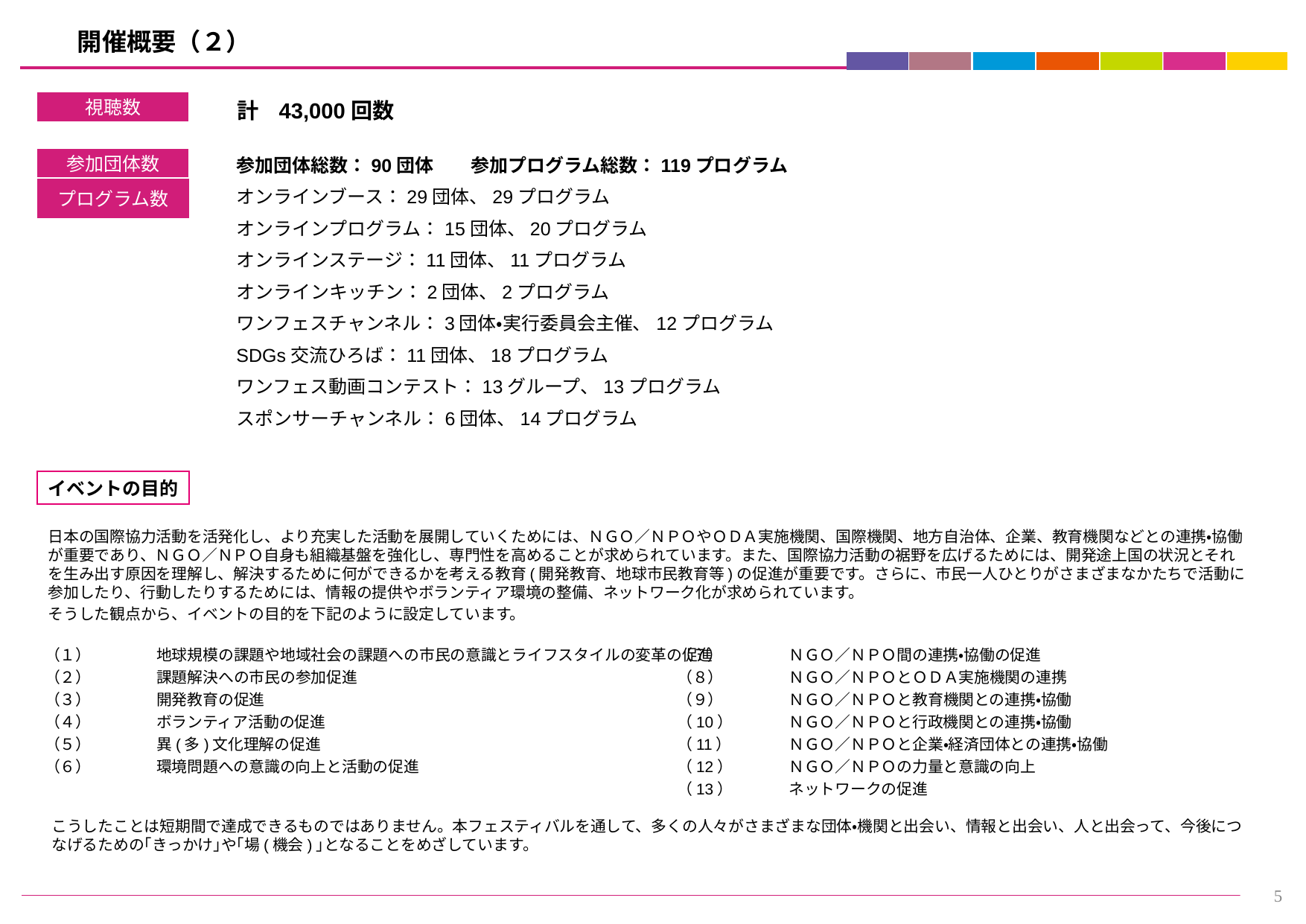

# 開催概要（２）
計   43,000回数
視聴数
参加団体数
参加団体総数：90団体　　参加プログラム総数：119プログラム
オンラインブース：29団体、29プログラム
オンラインプログラム：15団体、20プログラム
オンラインステージ：11団体、11プログラム
オンラインキッチン：2団体、2プログラム
ワンフェスチャンネル：3団体・実行委員会主催、12プログラム
SDGs交流ひろば：11団体、18プログラム
ワンフェス動画コンテスト：13グループ、13プログラム
スポンサーチャンネル：6団体、14プログラム
プログラム数
イベントの目的
日本の国際協力活動を活発化し、より充実した活動を展開していくためには、ＮＧＯ／ＮＰＯやＯＤＡ実施機関、国際機関、地方自治体、企業、教育機関などとの連携・協働が重要であり、ＮＧＯ／ＮＰＯ自身も組織基盤を強化し、専門性を高めることが求められています。また、国際協力活動の裾野を広げるためには、開発途上国の状況とそれを生み出す原因を理解し、解決するために何ができるかを考える教育(開発教育、地球市民教育等)の促進が重要です。さらに、市民一人ひとりがさまざまなかたちで活動に参加したり、行動したりするためには、情報の提供やボランティア環境の整備、ネットワーク化が求められています。
そうした観点から、イベントの目的を下記のように設定しています。
（１）	地球規模の課題や地域社会の課題への市民の意識とライフスタイルの変革の促進
（２）	課題解決への市民の参加促進
（３）	開発教育の促進
（４）	ボランティア活動の促進
（５）	異(多)文化理解の促進
（６）	環境問題への意識の向上と活動の促進
（７）	ＮＧＯ／ＮＰＯ間の連携・協働の促進
（８）	ＮＧＯ／ＮＰＯとＯＤＡ実施機関の連携
（９）	ＮＧＯ／ＮＰＯと教育機関との連携・協働
（10）	ＮＧＯ／ＮＰＯと行政機関との連携・協働
（11）	ＮＧＯ／ＮＰＯと企業・経済団体との連携・協働
（12）	ＮＧＯ／ＮＰＯの力量と意識の向上
（13）	ネットワークの促進
こうしたことは短期間で達成できるものではありません。本フェスティバルを通して、多くの人々がさまざまな団体・機関と出会い、情報と出会い、人と出会って、今後につなげるための｢きっかけ｣や｢場(機会)｣となることをめざしています。
5